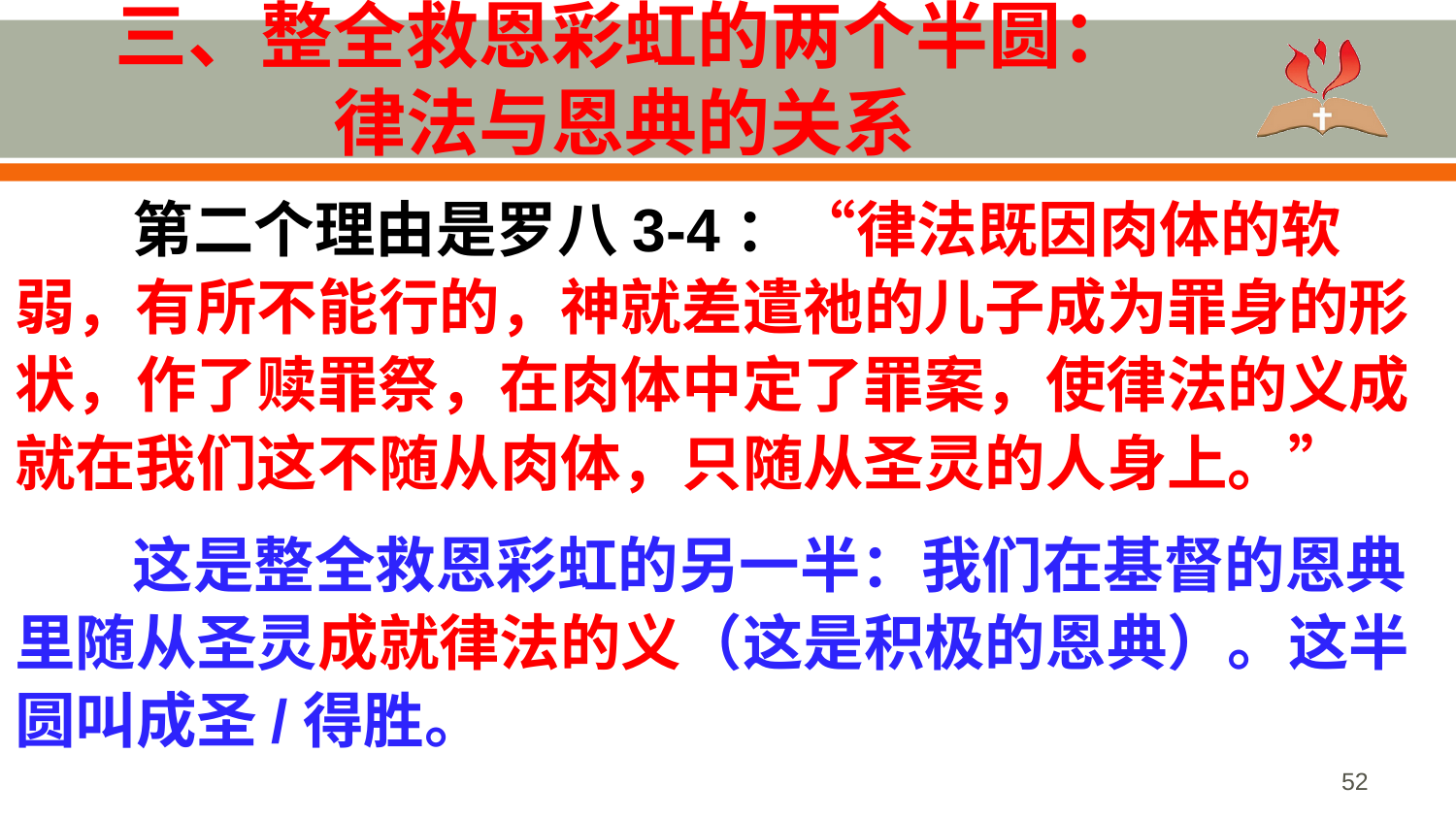

# 三、整全救恩彩虹的两个半圆： 律法与恩典的关系
第二个理由是罗八3-4：“律法既因肉体的软弱，有所不能行的，神就差遣祂的儿子成为罪身的形状，作了赎罪祭，在肉体中定了罪案，使律法的义成就在我们这不随从肉体，只随从圣灵的人身上。”
这是整全救恩彩虹的另一半：我们在基督的恩典里随从圣灵成就律法的义（这是积极的恩典）。这半圆叫成圣/得胜。

52